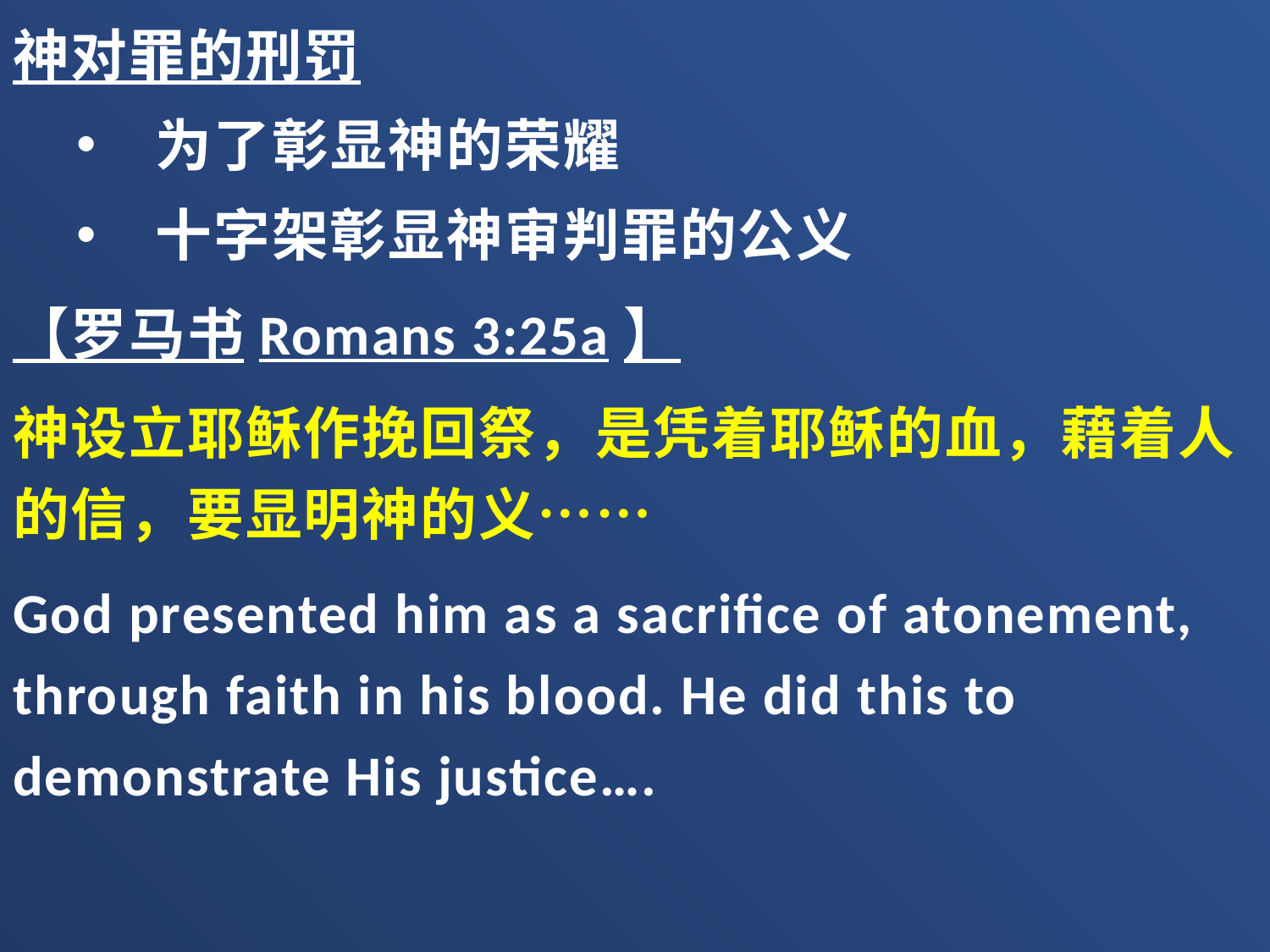

神对罪的刑罚
为了彰显神的荣耀
十字架彰显神审判罪的公义
【罗马书Romans 3:25a】
神设立耶稣作挽回祭，是凭着耶稣的血，藉着人的信，要显明神的义……
God presented him as a sacrifice of atonement, through faith in his blood. He did this to demonstrate His justice….